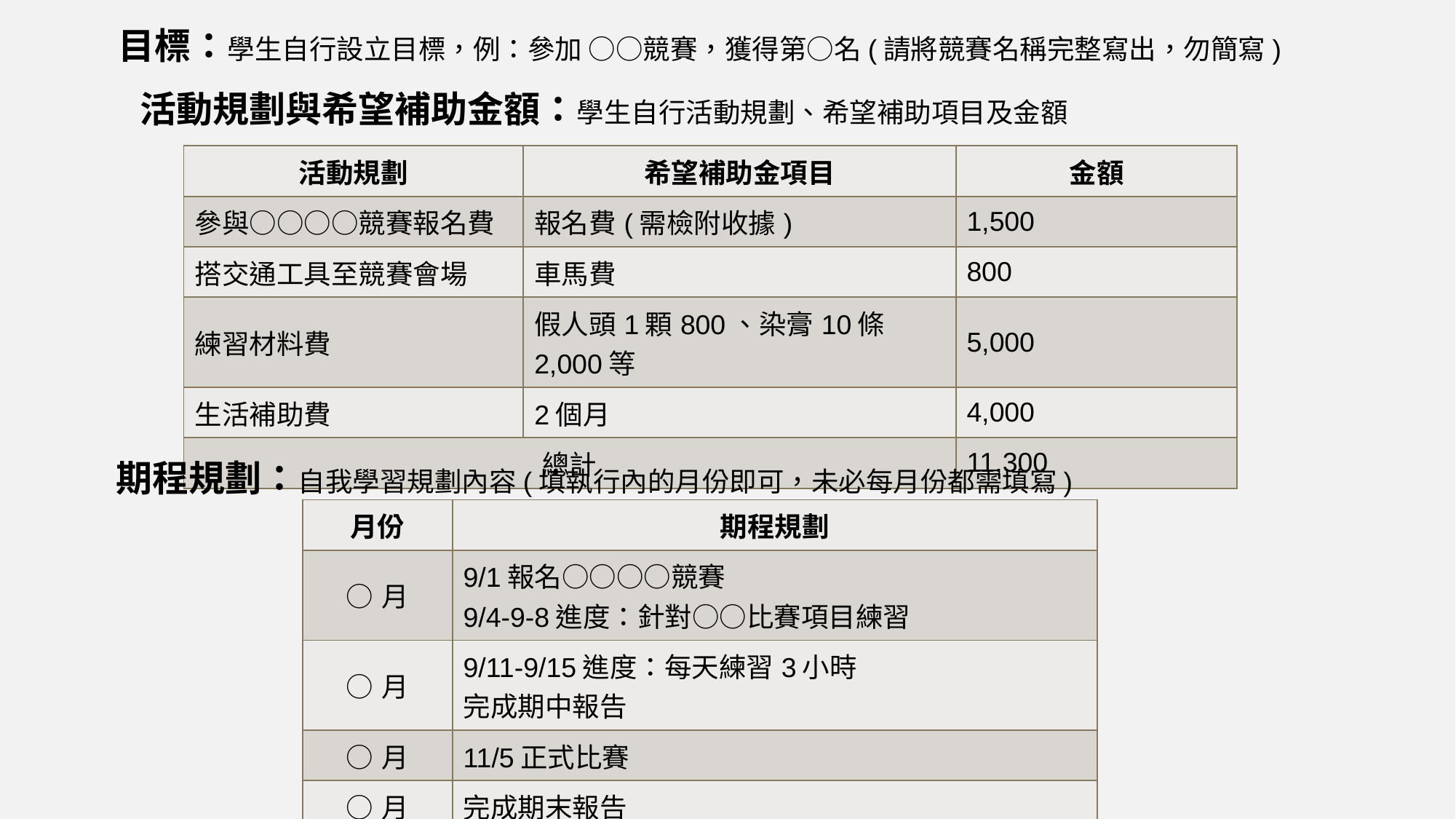

目標：學生自行設立目標，例：參加 ○○競賽，獲得第○名(請將競賽名稱完整寫出，勿簡寫)
活動規劃與希望補助金額：學生自行活動規劃、希望補助項目及金額
| 活動規劃 | 希望補助金項目 | 金額 |
| --- | --- | --- |
| 參與○○○○競賽報名費 | 報名費(需檢附收據) | 1,500 |
| 搭交通工具至競賽會場 | 車馬費 | 800 |
| 練習材料費 | 假人頭1顆800、染膏10條2,000等 | 5,000 |
| 生活補助費 | 2個月 | 4,000 |
| 總計 |  | 11,300 |
期程規劃：自我學習規劃內容(填執行內的月份即可，未必每月份都需填寫)
| 月份 | 期程規劃 |
| --- | --- |
| ○月 | 9/1報名○○○○競賽 9/4-9-8進度：針對○○比賽項目練習 |
| ○月 | 9/11-9/15進度：每天練習3小時 完成期中報告 |
| ○月 | 11/5正式比賽 |
| ○月 | 完成期末報告 |